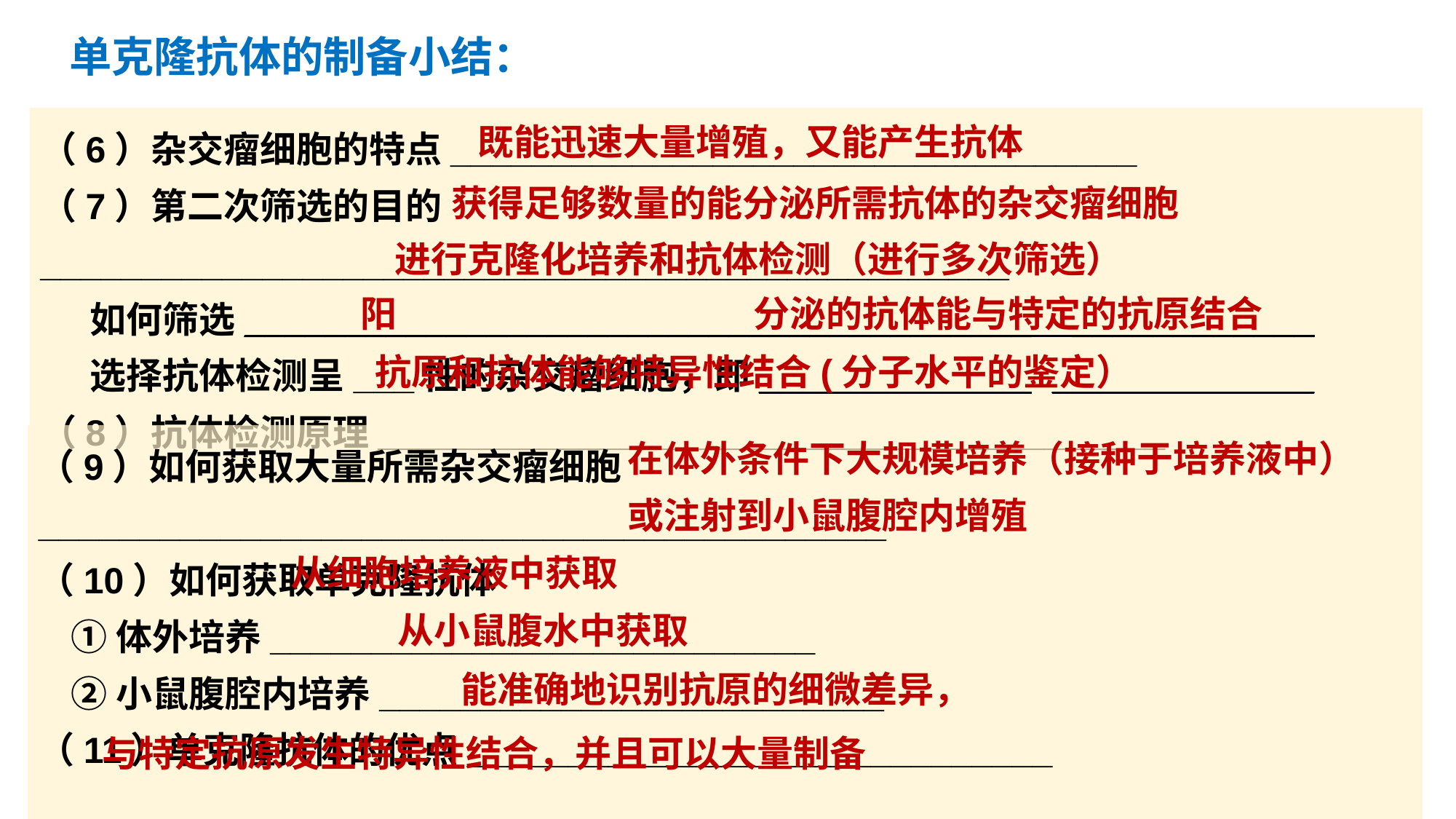

单克隆抗体的制备小结：
（6）杂交瘤细胞的特点__________________________________
（7）第二次筛选的目的________________________________________________
     如何筛选_______________________________________    ____________
     选择抗体检测呈___性的杂交瘤细胞，即_____________   _____________
（8）抗体检测原理_______________________________________
既能迅速大量增殖，又能产生抗体
获得足够数量的能分泌所需抗体的杂交瘤细胞
进行克隆化培养和抗体检测（进行多次筛选）
分泌的抗体能与特定的抗原结合
阳
抗原和抗体能够特异性结合(分子水平的鉴定）
在体外条件下大规模培养（接种于培养液中）或注射到小鼠腹腔内增殖
（9）如何获取大量所需杂交瘤细胞__________________________________________
（10）如何获取单克隆抗体
①体外培养___________________________
②小鼠腹腔内培养_________________________
（11）单克隆抗体的优点_____________________________
_________________________________________________
从细胞培养液中获取
从小鼠腹水中获取
能准确地识别抗原的细微差异，
与特定抗原发生特异性结合，并且可以大量制备